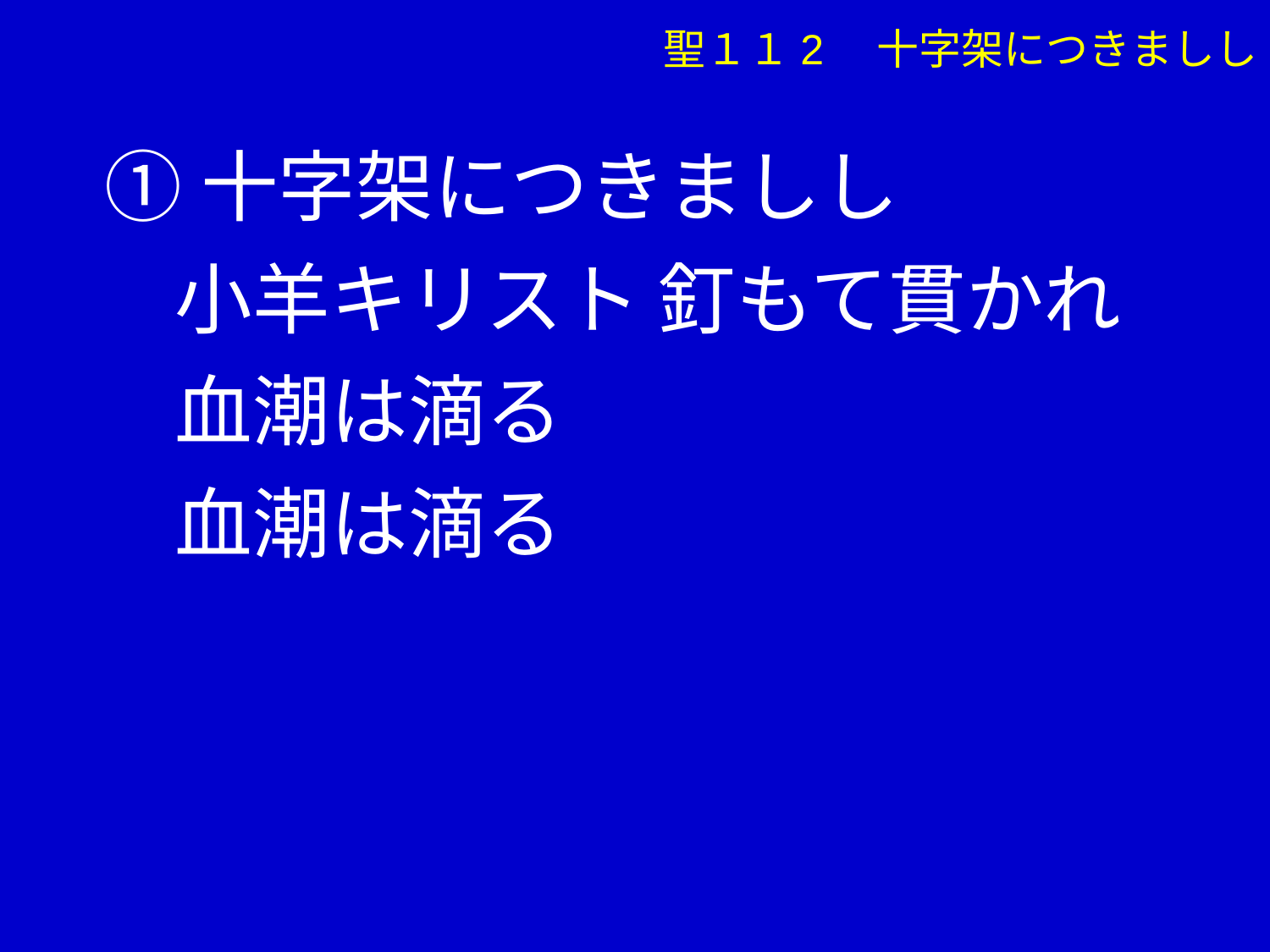

聖１１2　十字架につきましし
①十字架につきましし
   小羊キリスト 釘もて貫かれ
   血潮は滴る
   血潮は滴る